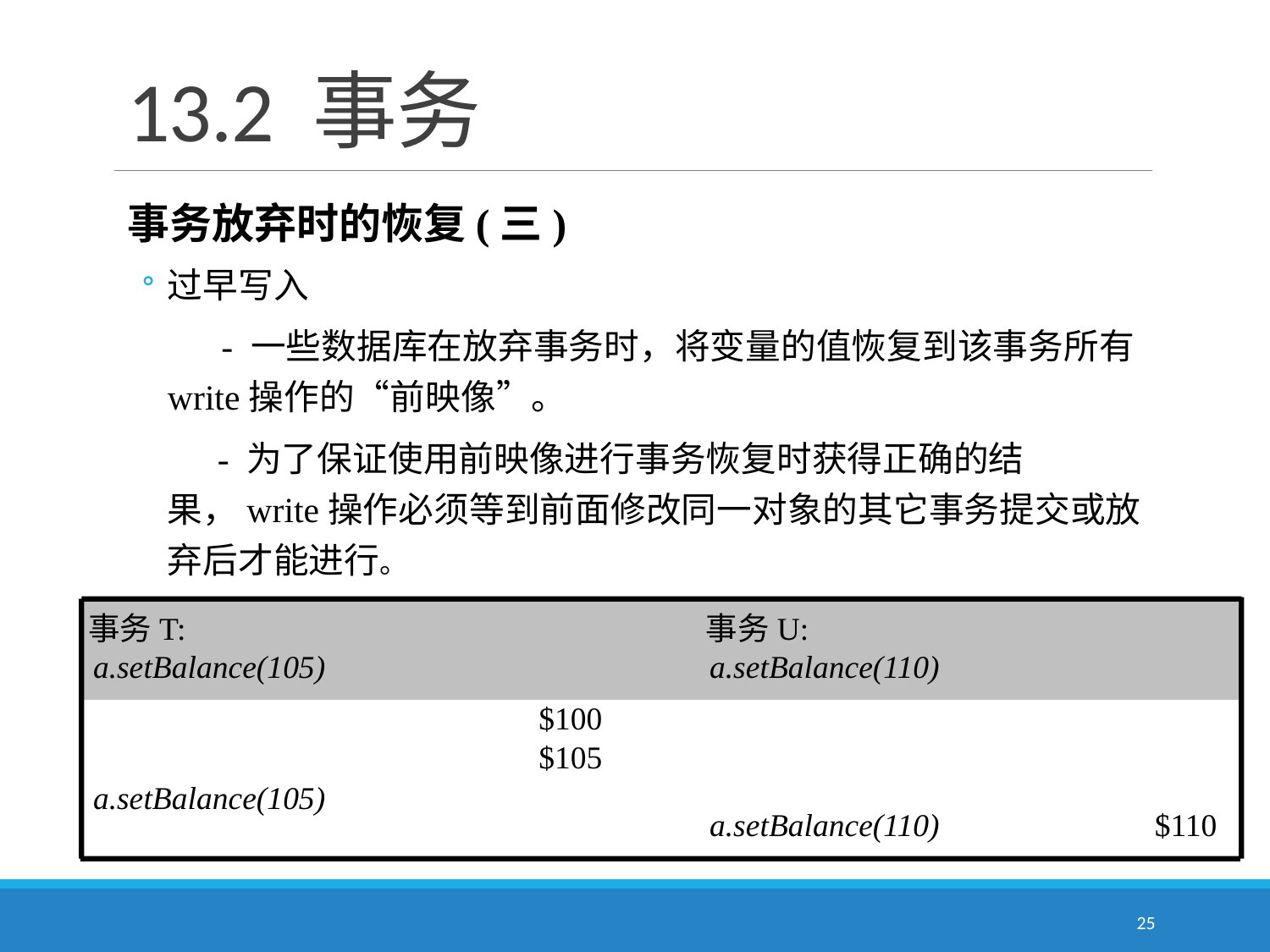

# 13.2 事务
事务放弃时的恢复(三)
过早写入
　　- 一些数据库在放弃事务时，将变量的值恢复到该事务所有write操作的“前映像”。
　    - 为了保证使用前映像进行事务恢复时获得正确的结果，write操作必须等到前面修改同一对象的其它事务提交或放弃后才能进行。

事务T:
事务U:
a.setBalance(105)
a.setBalance(110)
$100
$105
a.setBalance(105)
a.setBalance(110)
$110

25